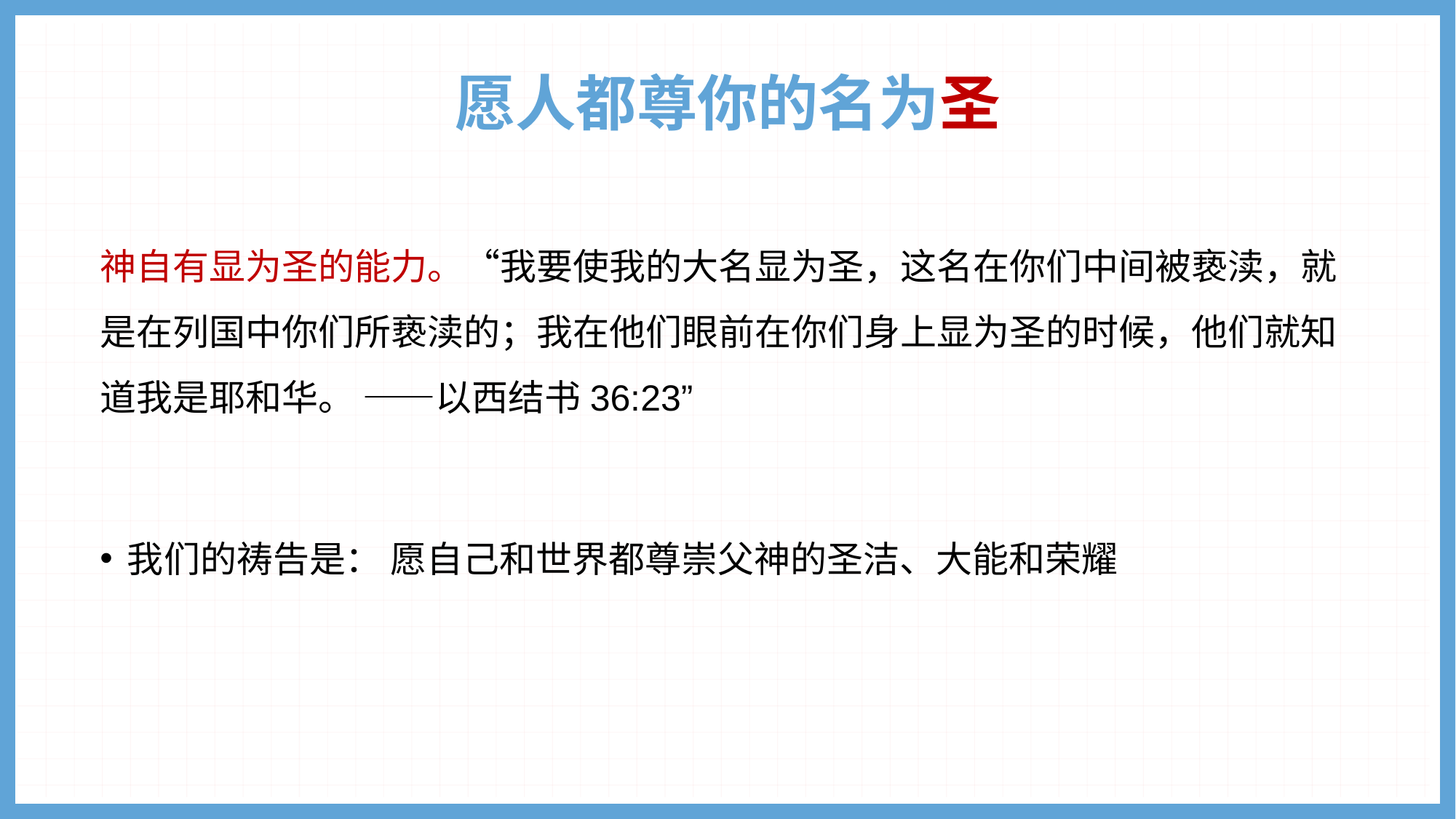

# 愿人都尊你的名为圣

神自有显为圣的能力。“我要使我的大名显为圣，这名在你们中间被亵渎，就是在列国中你们所亵渎的；我在他们眼前在你们身上显为圣的时候，他们就知道我是耶和华。 ——以西结书36:23”

我们的祷告是： 愿自己和世界都尊崇父神的圣洁、大能和荣耀